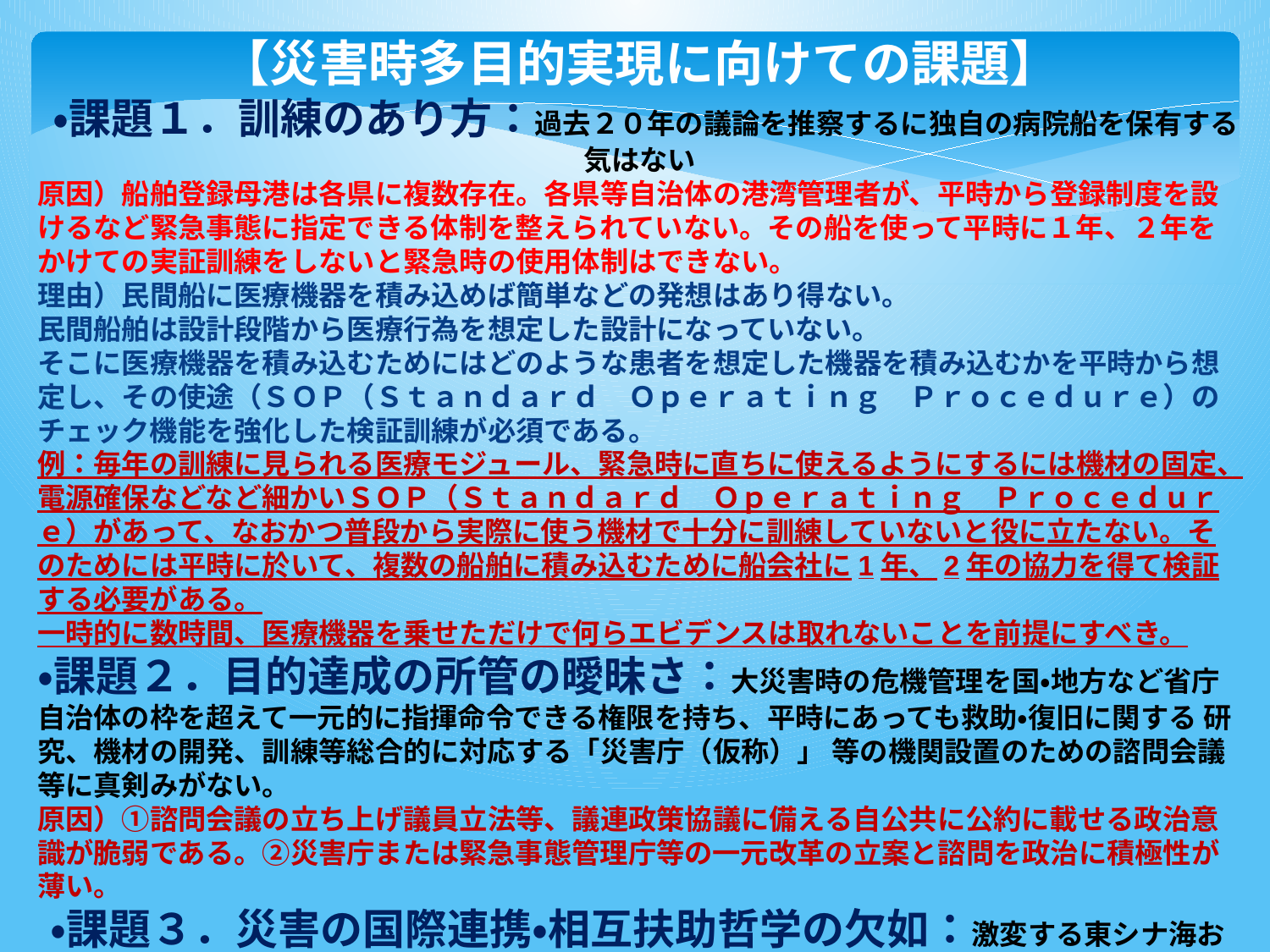

【災害時多目的実現に向けての課題】
 ・課題１．訓練のあり方：過去２０年の議論を推察するに独自の病院船を保有する気はない
原因）船舶登録母港は各県に複数存在。各県等自治体の港湾管理者が、平時から登録制度を設けるなど緊急事態に指定できる体制を整えられていない。その船を使って平時に１年、２年をかけての実証訓練をしないと緊急時の使用体制はできない。
理由）民間船に医療機器を積み込めば簡単などの発想はあり得ない。
民間船舶は設計段階から医療行為を想定した設計になっていない。
そこに医療機器を積み込むためにはどのような患者を想定した機器を積み込むかを平時から想定し、その使途（ＳＯＰ（Ｓｔａｎｄａｒｄ　Ｏｐｅｒａｔｉｎｇ　Ｐｒｏｃｅｄｕｒｅ）のチェック機能を強化した検証訓練が必須である。
例：毎年の訓練に見られる医療モジュール、緊急時に直ちに使えるようにするには機材の固定、電源確保などなど細かいＳＯＰ（Ｓｔａｎｄａｒｄ　Ｏｐｅｒａｔｉｎｇ　Ｐｒｏｃｅｄｕｒｅ）があって、なおかつ普段から実際に使う機材で十分に訓練していないと役に立たない。そのためには平時に於いて、複数の船舶に積み込むために船会社に1年、2年の協力を得て検証する必要がある。
一時的に数時間、医療機器を乗せただけで何らエビデンスは取れないことを前提にすべき。
・課題２．目的達成の所管の曖昧さ：大災害時の危機管理を国・地方など省庁自治体の枠を超えて一元的に指揮命令できる権限を持ち、平時にあっても救助・復旧に関する 研究、機材の開発、訓練等総合的に対応する「災害庁（仮称）」 等の機関設置のための諮問会議等に真剣みがない。
原因）①諮問会議の立ち上げ議員立法等、議連政策協議に備える自公共に公約に載せる政治意識が脆弱である。②災害庁または緊急事態管理庁等の一元改革の立案と諮問を政治に積極性が薄い。
 ・課題３．災害の国際連携・相互扶助哲学の欠如：激変する東シナ海および近海フィリピンの安全保障環境に疎く、投入できる人材も育成できていない。
変化する国際社会～HADRへの対応に大きく出遅れている。